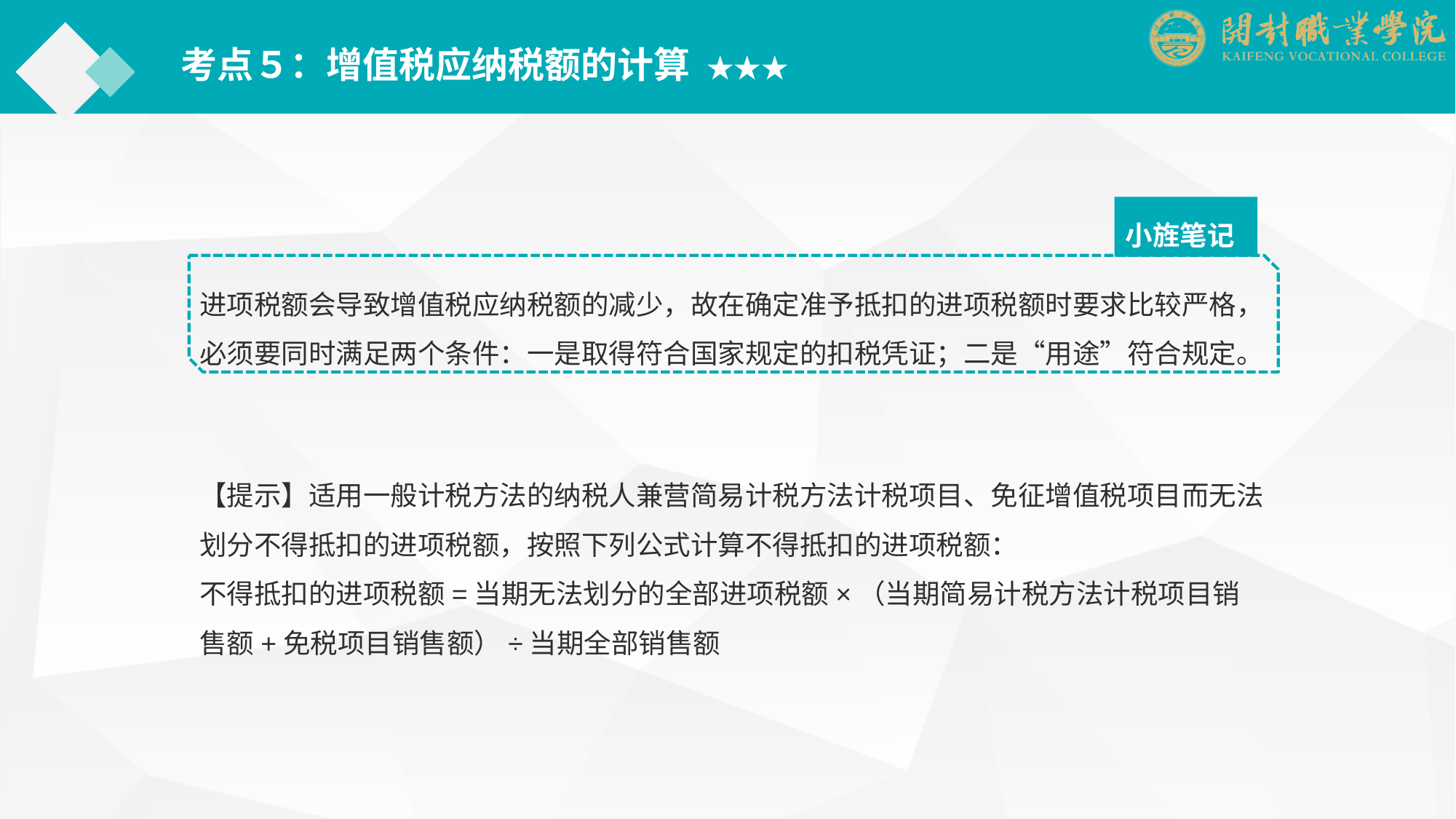

考点５：增值税应纳税额的计算  ★★★
小旌笔记

进项税额会导致增值税应纳税额的减少，故在确定准予抵扣的进项税额时要求比较严格，必须要同时满足两个条件：一是取得符合国家规定的扣税凭证；二是“用途”符合规定。
【提示】适用一般计税方法的纳税人兼营简易计税方法计税项目、免征增值税项目而无法划分不得抵扣的进项税额，按照下列公式计算不得抵扣的进项税额：
不得抵扣的进项税额=当期无法划分的全部进项税额×（当期简易计税方法计税项目销售额+免税项目销售额）÷当期全部销售额